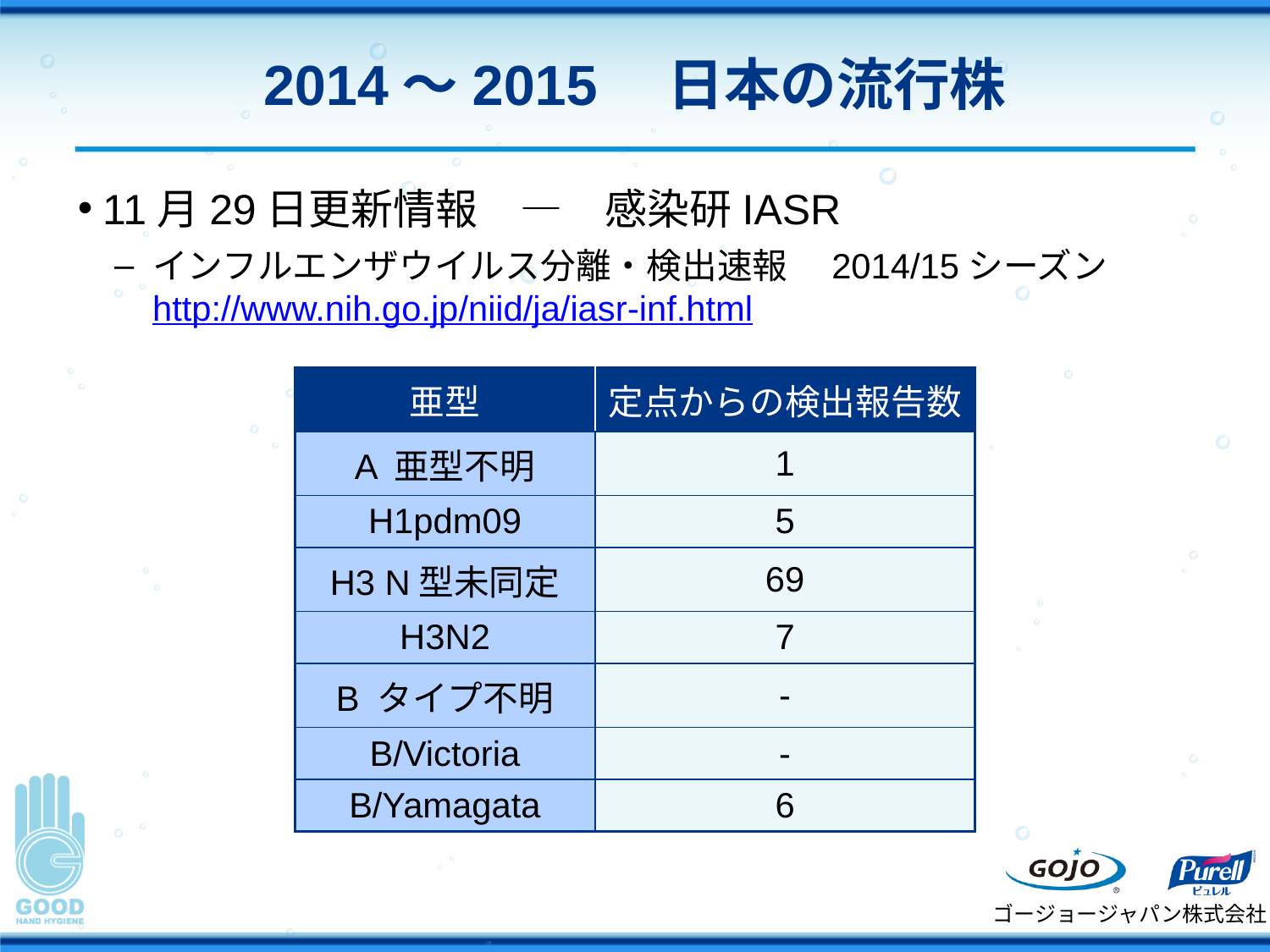

# 2014～2015　日本の流行株
11月29日更新情報　―　感染研IASR
インフルエンザウイルス分離・検出速報　2014/15シーズンhttp://www.nih.go.jp/niid/ja/iasr-inf.html
| 亜型 | 定点からの検出報告数 |
| --- | --- |
| A 亜型不明 | 1 |
| H1pdm09 | 5 |
| H3 N型未同定 | 69 |
| H3N2 | 7 |
| B タイプ不明 | - |
| B/Victoria | - |
| B/Yamagata | 6 |